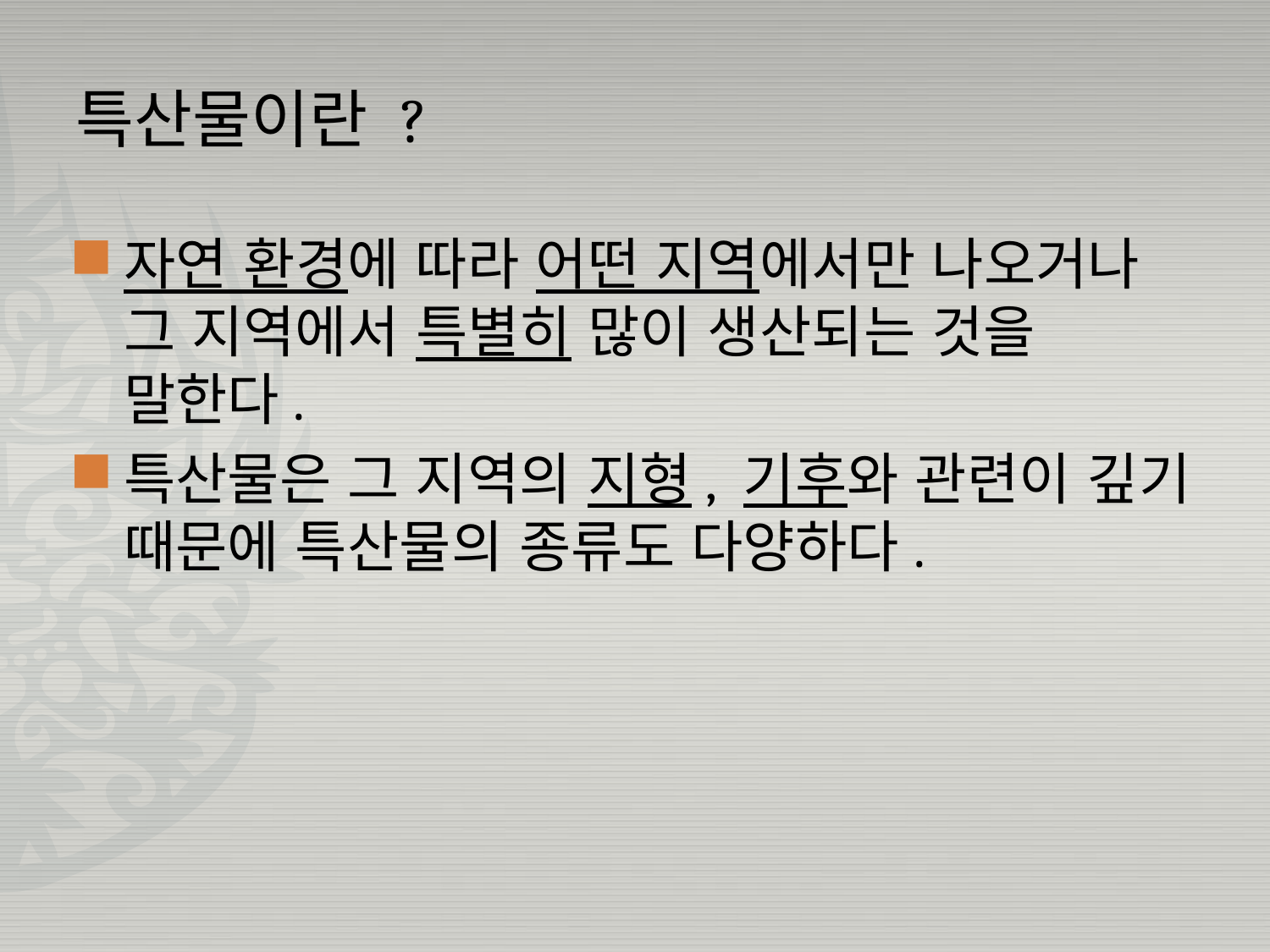

# 특산물이란 ?
자연 환경에 따라 어떤 지역에서만 나오거나 그 지역에서 특별히 많이 생산되는 것을 말한다.
특산물은 그 지역의 지형, 기후와 관련이 깊기 때문에 특산물의 종류도 다양하다.